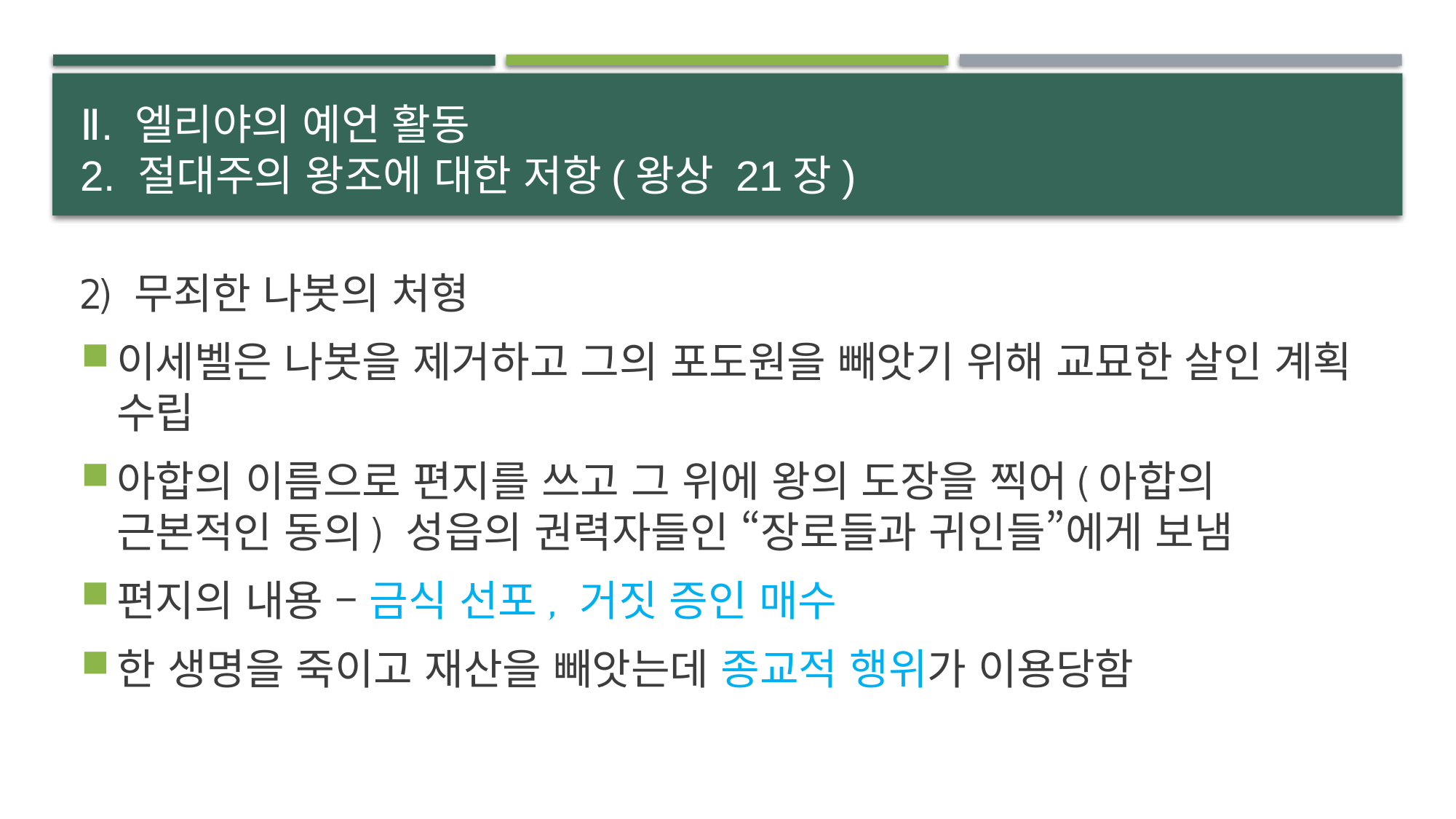

# Ⅱ. 엘리야의 예언 활동 2. 절대주의 왕조에 대한 저항(왕상 21장)
2) 무죄한 나봇의 처형
이세벨은 나봇을 제거하고 그의 포도원을 빼앗기 위해 교묘한 살인 계획 수립
아합의 이름으로 편지를 쓰고 그 위에 왕의 도장을 찍어(아합의 근본적인 동의) 성읍의 권력자들인 “장로들과 귀인들”에게 보냄
편지의 내용 – 금식 선포, 거짓 증인 매수
한 생명을 죽이고 재산을 빼앗는데 종교적 행위가 이용당함